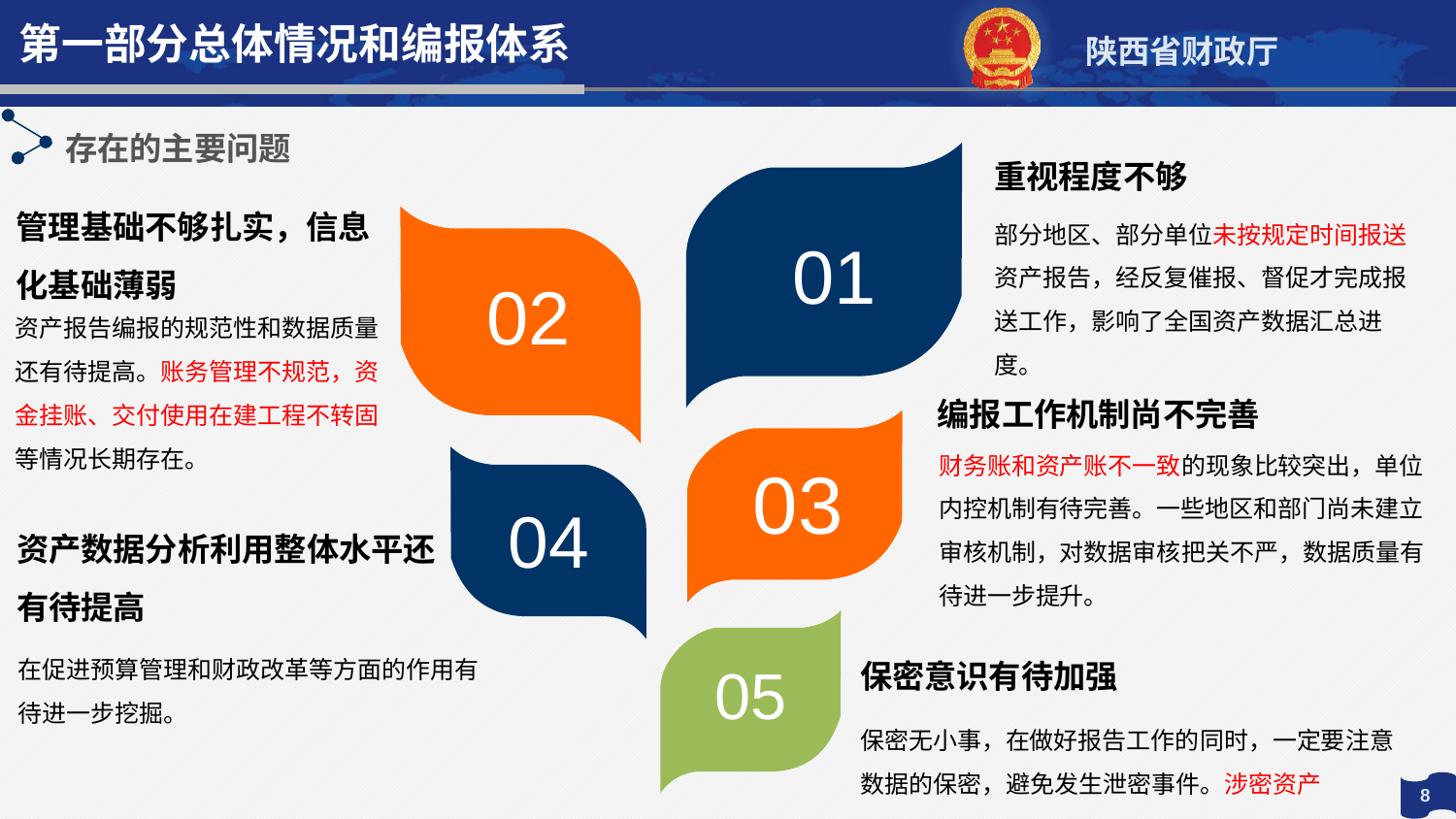

第一部分总体情况和编报体系

存在的主要问题

重视程度不够
管理基础不够扎实，信息化基础薄弱
部分地区、部分单位未按规定时间报送资产报告，经反复催报、督促才完成报送工作，影响了全国资产数据汇总进度。

01
02
资产报告编报的规范性和数据质量还有待提高。账务管理不规范，资金挂账、交付使用在建工程不转固等情况长期存在。
编报工作机制尚不完善

财务账和资产账不一致的现象比较突出，单位内控机制有待完善。一些地区和部门尚未建立审核机制，对数据审核把关不严，数据质量有待进一步提升。
03

04
资产数据分析利用整体水平还有待提高

在促进预算管理和财政改革等方面的作用有待进一步挖掘。
05
保密意识有待加强
保密无小事，在做好报告工作的同时，一定要注意数据的保密，避免发生泄密事件。涉密资产